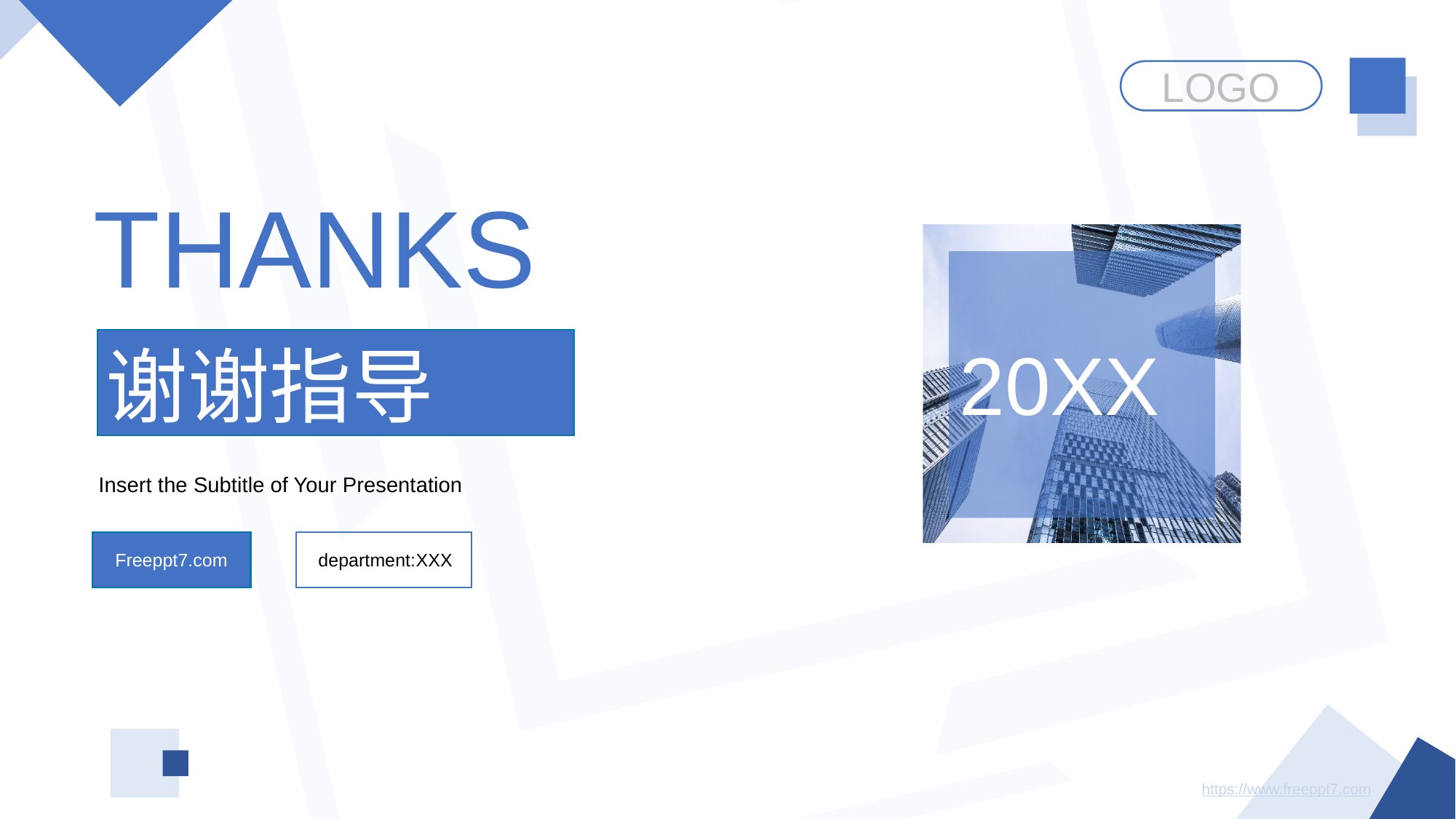

LOGO
THANKS

谢谢指导

20XX
Insert the Subtitle of Your Presentation

Freeppt7.com

department:XXX
https://www.freeppt7.com